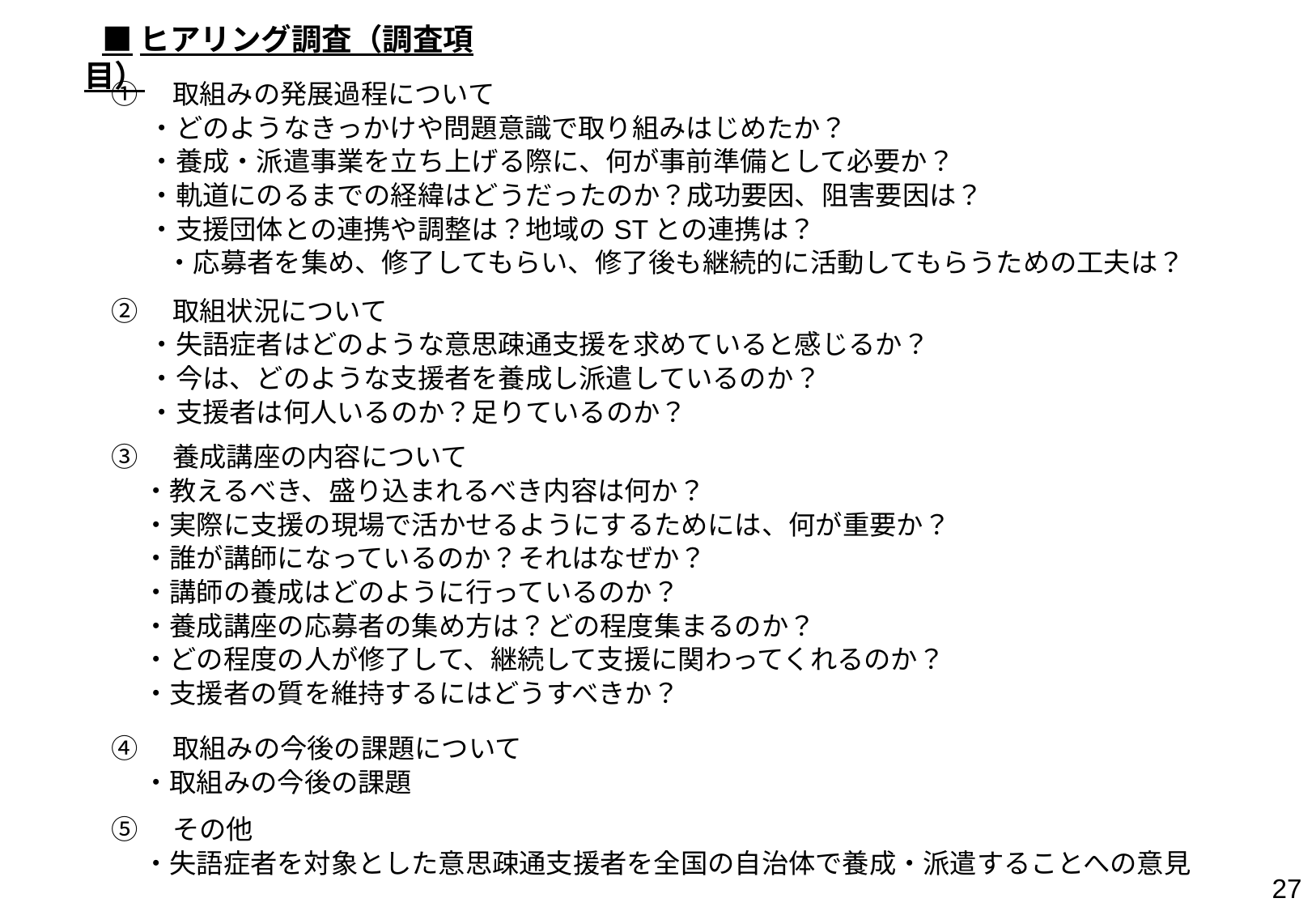

■ヒアリング調査（調査項目）
| ①　取組みの発展過程について ・どのようなきっかけや問題意識で取り組みはじめたか？ ・養成・派遣事業を立ち上げる際に、何が事前準備として必要か？ ・軌道にのるまでの経緯はどうだったのか？成功要因、阻害要因は？ ・支援団体との連携や調整は？地域のSTとの連携は？ ・応募者を集め、修了してもらい、修了後も継続的に活動してもらうための工夫は？ |
| --- |
| ②　取組状況について ・失語症者はどのような意思疎通支援を求めていると感じるか？ ・今は、どのような支援者を養成し派遣しているのか？ ・支援者は何人いるのか？足りているのか？ |
| ③　養成講座の内容について ・教えるべき、盛り込まれるべき内容は何か？ ・実際に支援の現場で活かせるようにするためには、何が重要か？ ・誰が講師になっているのか？それはなぜか？ ・講師の養成はどのように行っているのか？ ・養成講座の応募者の集め方は？どの程度集まるのか？ ・どの程度の人が修了して、継続して支援に関わってくれるのか？ ・支援者の質を維持するにはどうすべきか？ |
| ④　取組みの今後の課題について ・取組みの今後の課題 |
| ⑤　その他 ・失語症者を対象とした意思疎通支援者を全国の自治体で養成・派遣することへの意見 |
27